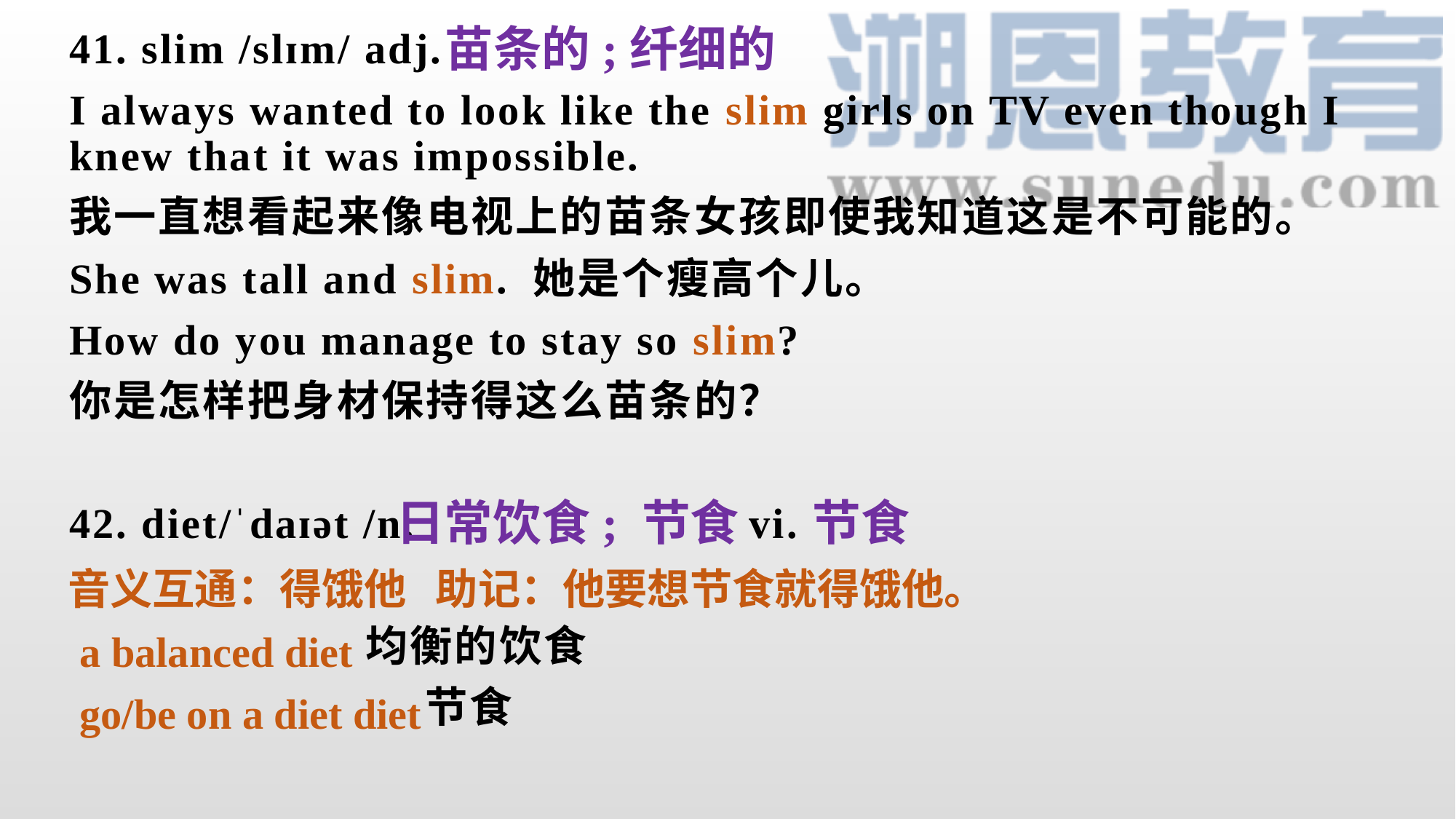

苗条的;纤细的
41. slim /slɪm/ adj.
I always wanted to look like the slim girls on TV even though I knew that it was impossible.
我一直想看起来像电视上的苗条女孩即使我知道这是不可能的。
She was tall and slim. 她是个瘦高个儿。
How do you manage to stay so slim?
你是怎样把身材保持得这么苗条的？

42. diet/ˈdaɪət /n.                          vi.

                        均衡的饮食
                             节食

日常饮食; 节食
节食
音义互通：得饿他   助记：他要想节食就得饿他。
a balanced diet
go/be on a diet diet